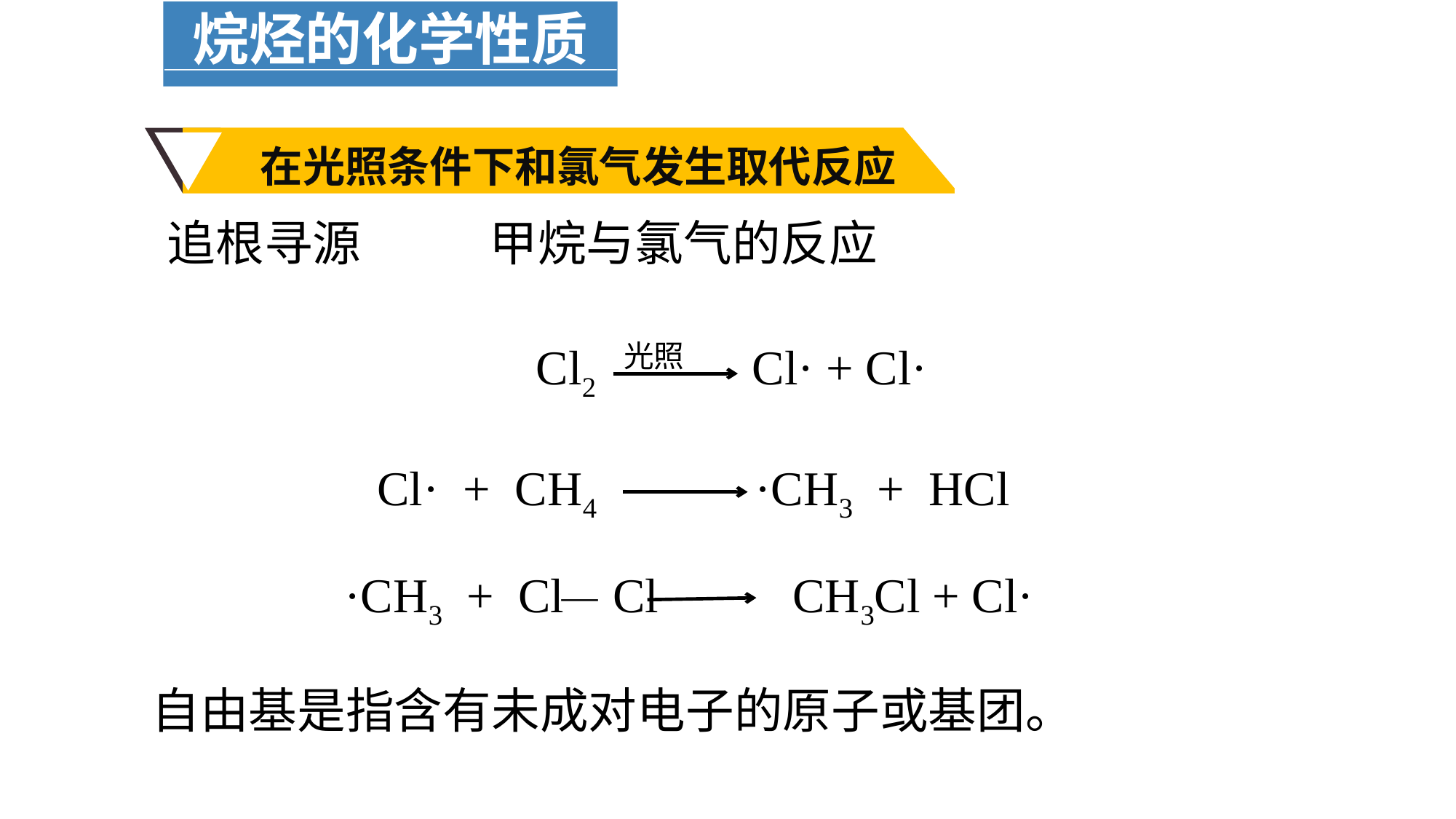

烷烃的化学性质

在光照条件下和氯气发生取代反应
甲烷与氯气的反应
追根寻源
光照
Cl2                      Cl· + Cl·
Cl·  +  CH4             ·CH3  +  HCl
—
·CH3  +  Cl    Cl           CH3Cl + Cl·
自由基是指含有未成对电子的原子或基团。